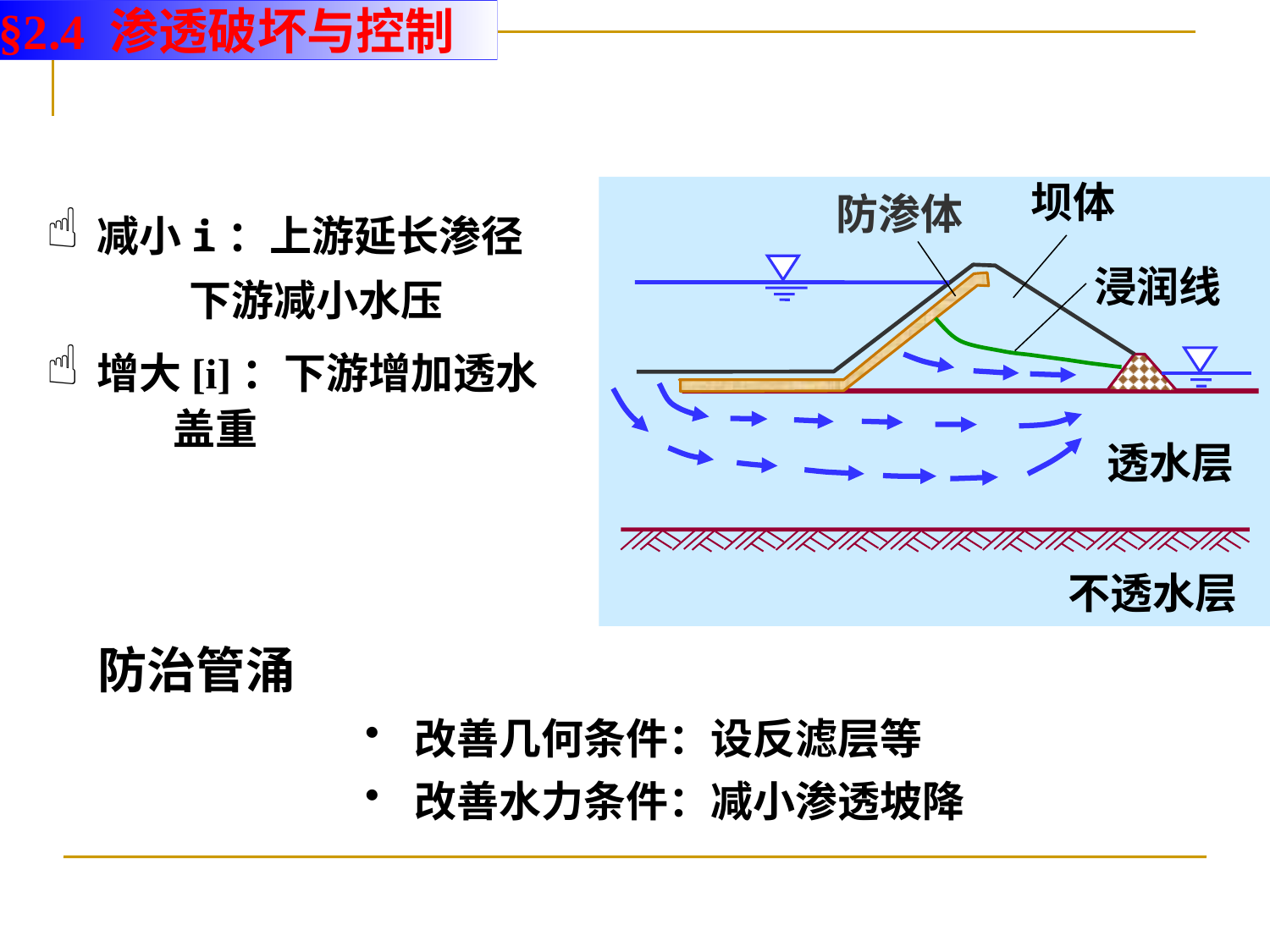

§2.4 渗透破坏与控制
坝体

防渗体

浸润线

透水层

不透水层
减小i：上游延长渗径
      下游减小水压
增大[i]：下游增加透水
        盖重
防治管涌
 改善几何条件：设反滤层等
 改善水力条件：减小渗透坡降